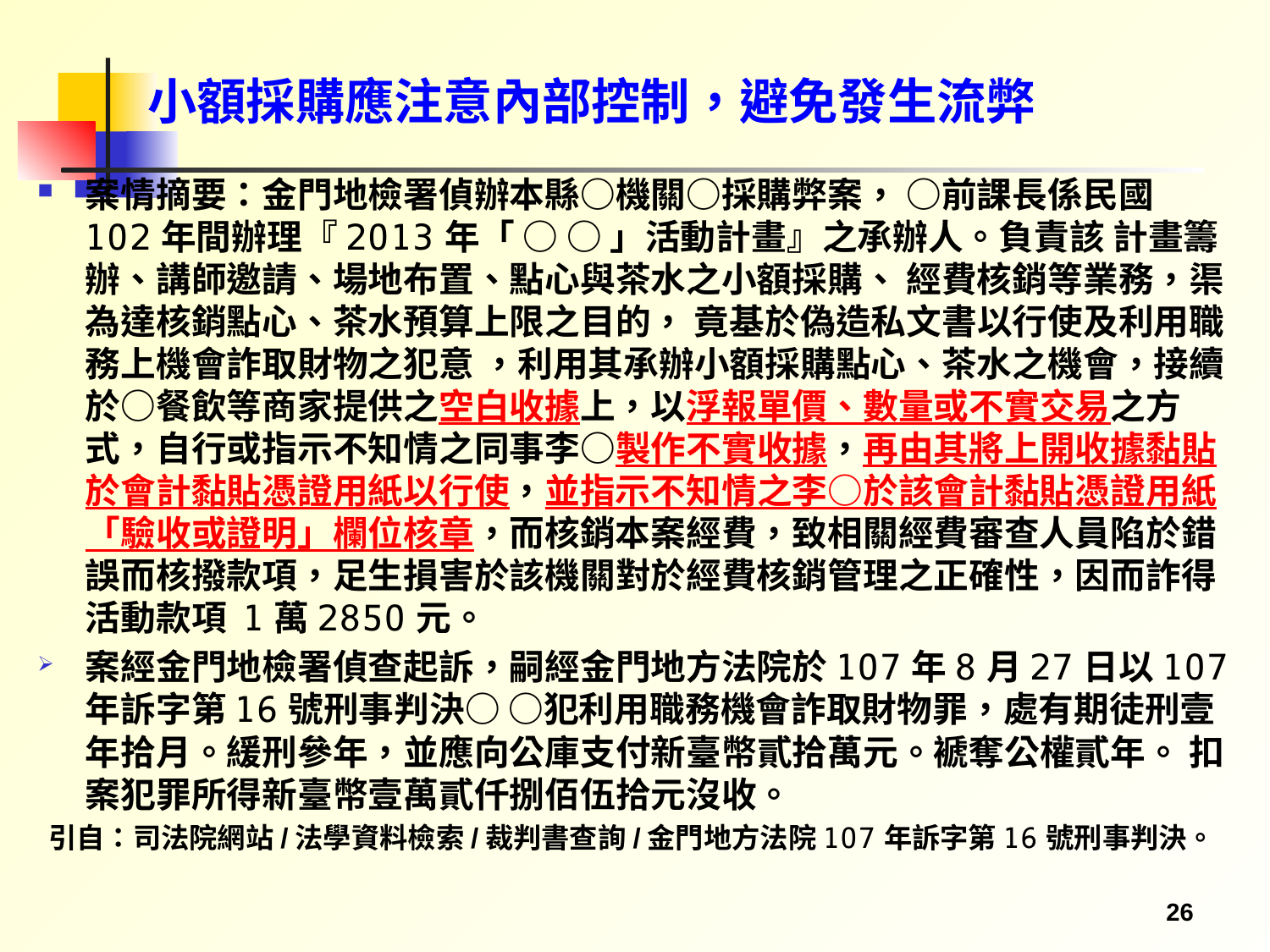

# 小額採購應注意內部控制，避免發生流弊
案情摘要：金門地檢署偵辦本縣○機關○採購弊案， ○前課長係民國 102年間辦理『2013年「 ○ ○ 」活動計畫』之承辦人。負責該 計畫籌辦、講師邀請、場地布置、點心與茶水之小額採購、 經費核銷等業務，渠為達核銷點心、茶水預算上限之目的， 竟基於偽造私文書以行使及利用職務上機會詐取財物之犯意 ，利用其承辦小額採購點心、茶水之機會，接續於○餐飲等商家提供之空白收據上，以浮報單價、數量或不實交易之方式，自行或指示不知情之同事李○製作不實收據，再由其將上開收據黏貼於會計黏貼憑證用紙以行使，並指示不知情之李○於該會計黏貼憑證用紙 「驗收或證明」欄位核章，而核銷本案經費，致相關經費審查人員陷於錯誤而核撥款項，足生損害於該機關對於經費核銷管理之正確性，因而詐得活動款項 1萬2850元。
案經金門地檢署偵查起訴，嗣經金門地方法院於107年8月27日以107年訴字第16號刑事判決○ ○犯利用職務機會詐取財物罪，處有期徒刑壹年拾月。緩刑參年，並應向公庫支付新臺幣貳拾萬元。褫奪公權貳年。 扣案犯罪所得新臺幣壹萬貳仟捌佰伍拾元沒收。
引自：司法院網站/法學資料檢索/裁判書查詢/金門地方法院107年訴字第16號刑事判決。
26